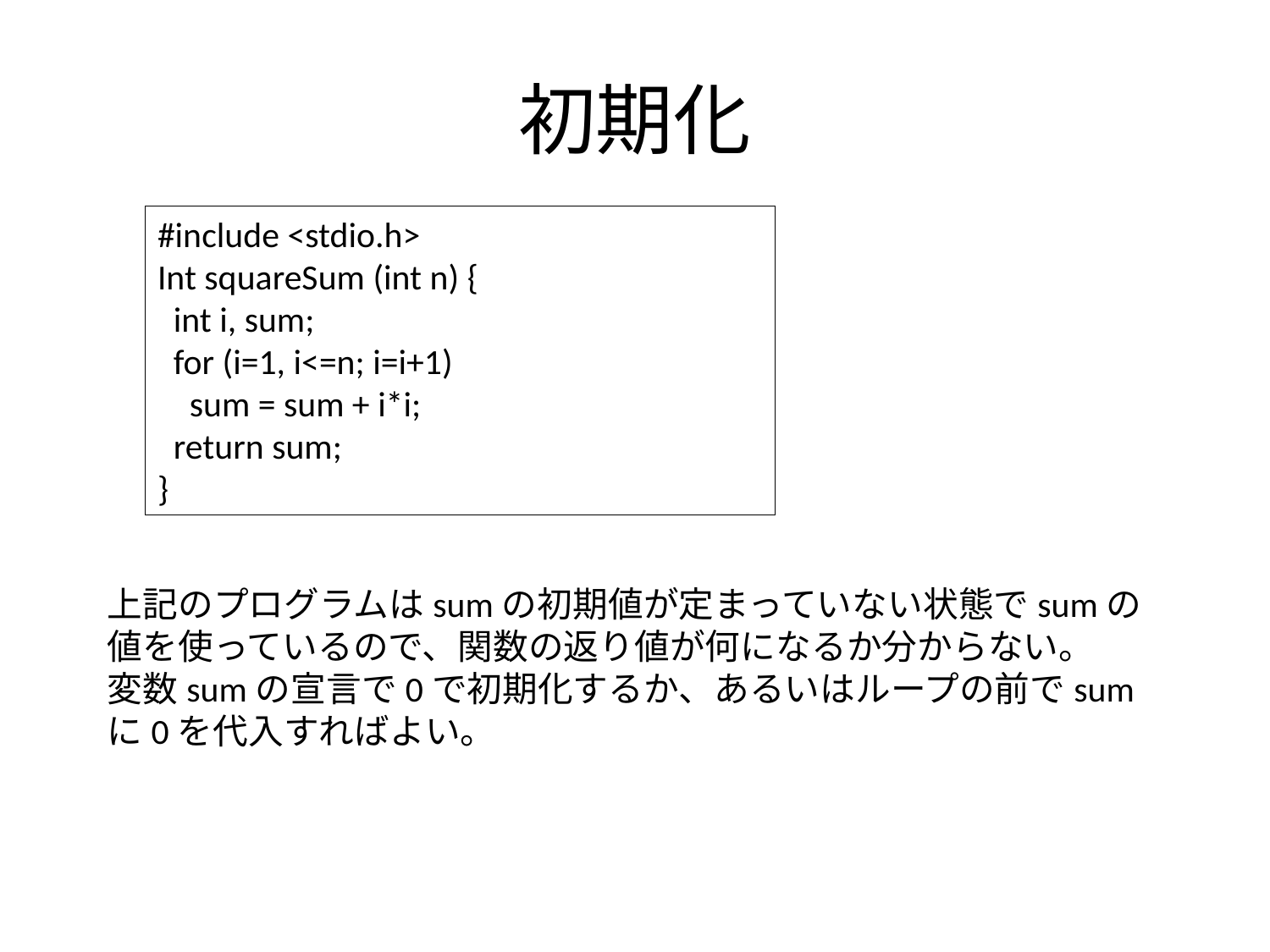

# 初期化
#include <stdio.h>
Int squareSum (int n) {
  int i, sum;
  for (i=1, i<=n; i=i+1)
    sum = sum + i*i;
  return sum;
}
上記のプログラムはsumの初期値が定まっていない状態でsumの値を使っているので、関数の返り値が何になるか分からない。
変数sumの宣言で0で初期化するか、あるいはループの前でsumに0を代入すればよい。